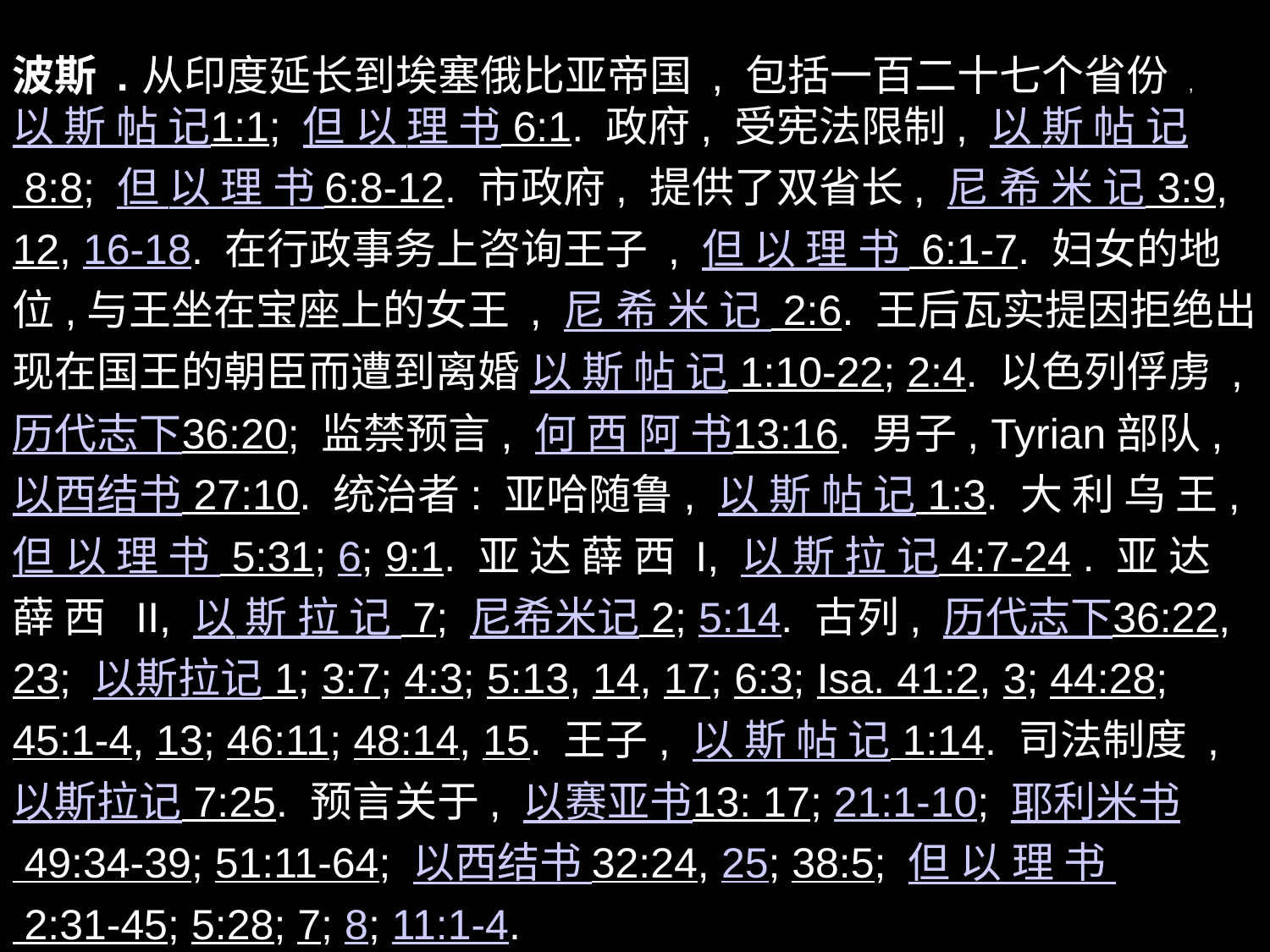

波斯 . 从印度延长到埃塞俄比亚帝国 , 包括一百二十七个省份 , 以 斯 帖 记1:1; 但 以 理 书 6:1. 政府, 受宪法限制, 以 斯 帖 记 8:8; 但 以 理 书 6:8-12. 市政府, 提供了双省长, 尼 希 米 记 3:9, 12, 16-18. 在行政事务上咨询王子 , 但 以 理 书  6:1-7. 妇女的地位,与王坐在宝座上的女王 , 尼 希 米 记  2:6. 王后瓦实提因拒绝出现在国王的朝臣而遭到离婚 以 斯 帖 记 1:10-22; 2:4. 以色列俘虏 , 历代志下36:20; 监禁预言, 何 西 阿 书13:16. 男子, Tyrian部队, 以西结书 27:10. 统治者: 亚哈随鲁, 以 斯 帖 记 1:3. 大 利 乌 王, 但 以 理 书  5:31; 6; 9:1. 亚 达 薛 西 I, 以 斯 拉 记 4:7-24 . 亚 达 薛 西  II, 以 斯 拉 记  7; 尼希米记 2; 5:14. 古列, 历代志下36:22, 23; 以斯拉记 1; 3:7; 4:3; 5:13, 14, 17; 6:3; Isa. 41:2, 3; 44:28; 45:1-4, 13; 46:11; 48:14, 15. 王子, 以 斯 帖 记 1:14. 司法制度 , 以斯拉记 7:25. 预言关于, 以赛亚书13: 17; 21:1-10; 耶利米书 49:34-39; 51:11-64; 以西结书 32:24, 25; 38:5; 但 以 理 书  2:31-45; 5:28; 7; 8; 11:1-4.